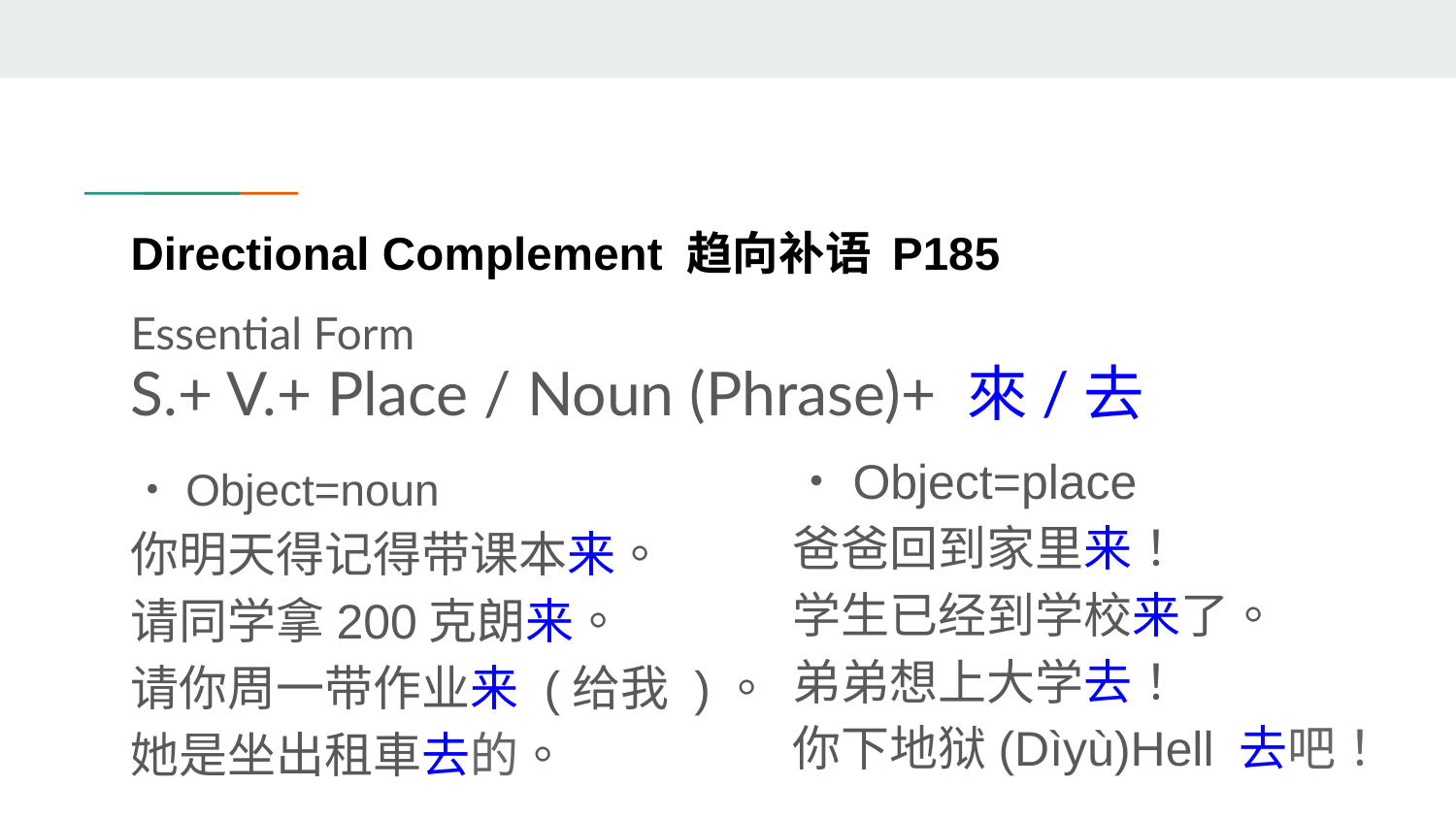

# Directional Complement 趋向补语 P185
Essential Form
S.+ V.+ Place / Noun (Phrase)+ 來/去
・Object=noun
你明天得记得带课本来。
请同学拿200克朗来。
请你周一带作业来 (给我 )。
她是坐出租車去的。

・Object=place
爸爸回到家里来！
学生已经到学校来了。
弟弟想上大学去！
你下地狱(Dìyù)Hell 去吧！